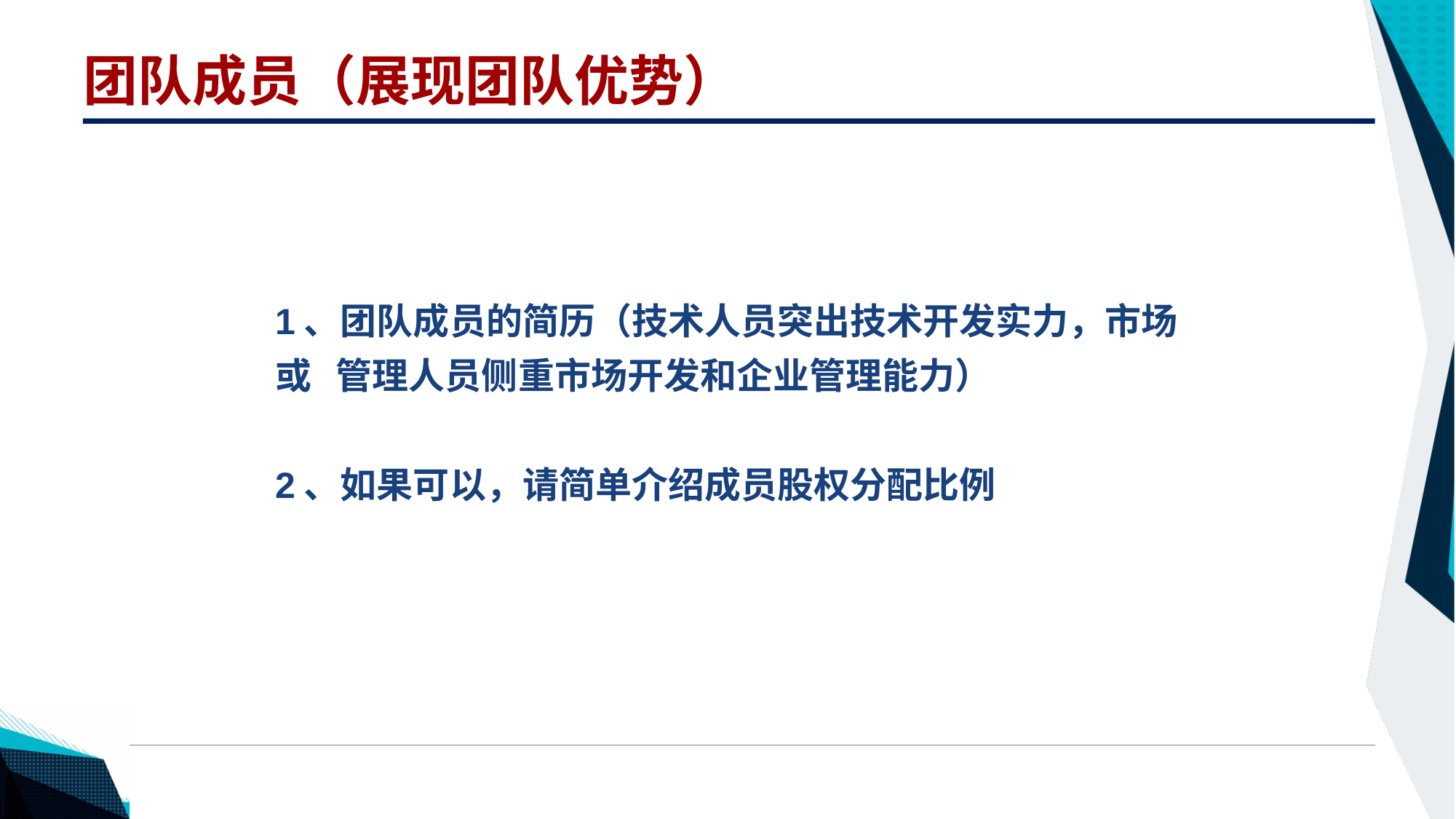

团队成员（展现团队优势）
1、团队成员的简历（技术人员突出技术开发实力，市场或   管理人员侧重市场开发和企业管理能力）

2、如果可以，请简单介绍成员股权分配比例